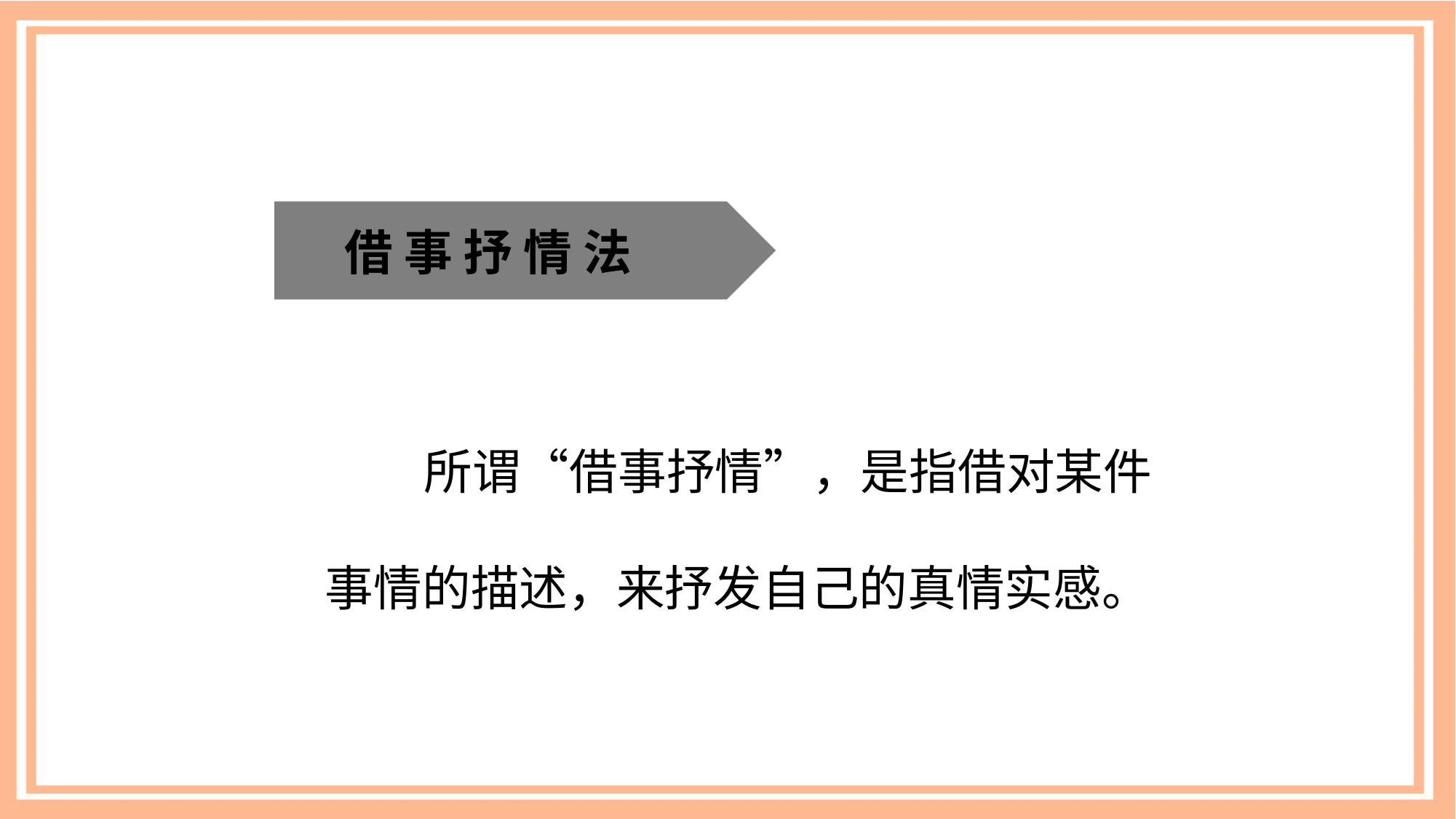

借 事 抒 情 法
           所谓“借事抒情”，是指借对某件事情的描述，来抒发自己的真情实感。